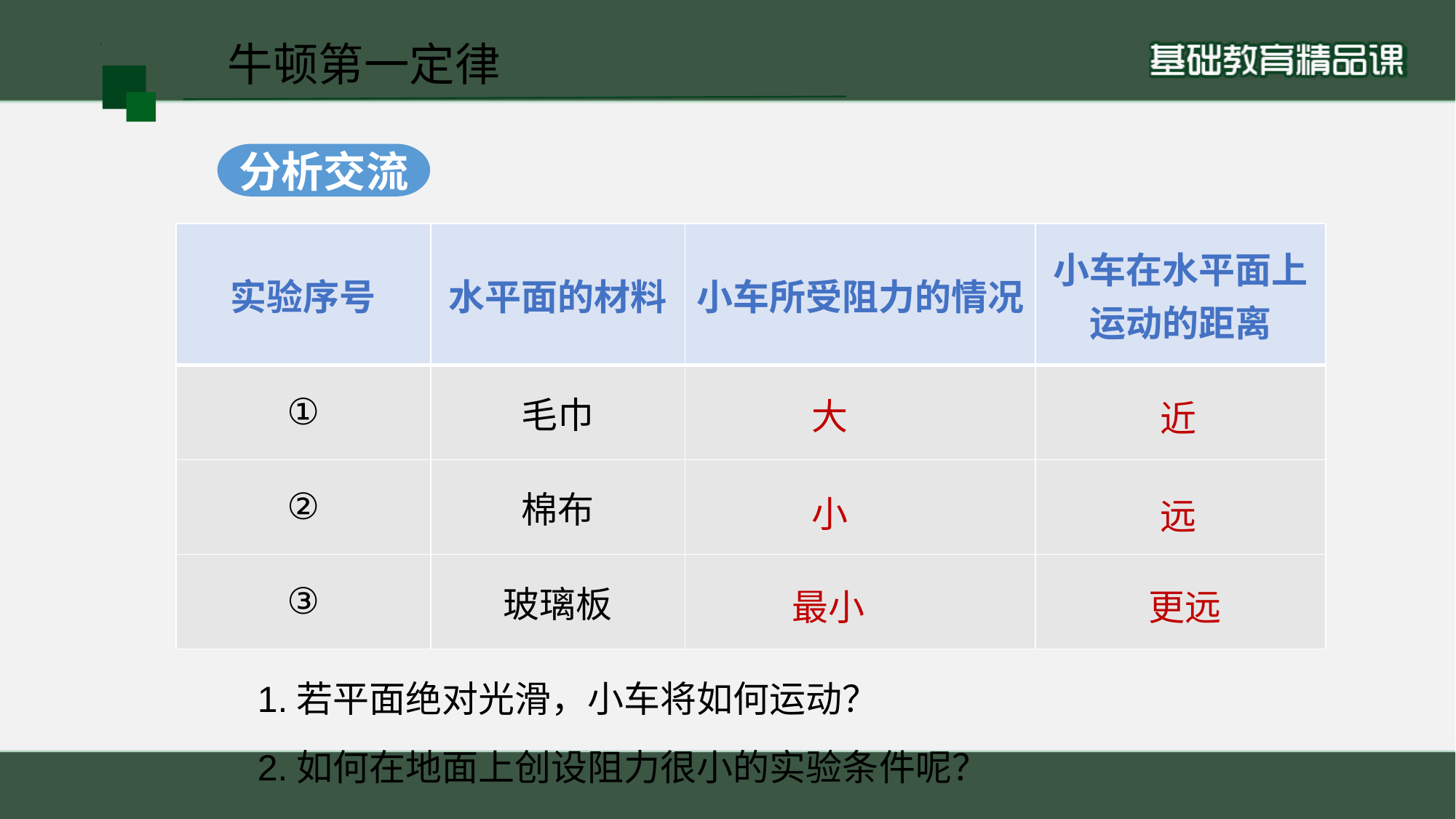

牛顿第一定律

分析交流
| 实验序号 | 水平面的材料 | 小车所受阻力的情况 | 小车在水平面上运动的距离 |
| --- | --- | --- | --- |
| ① | 毛巾 |  |  |
| ② | 棉布 |  |  |
| ③ | 玻璃板 |  |  |
大
近
小
远
最小
更远
1.若平面绝对光滑，小车将如何运动？
2.如何在地面上创设阻力很小的实验条件呢？